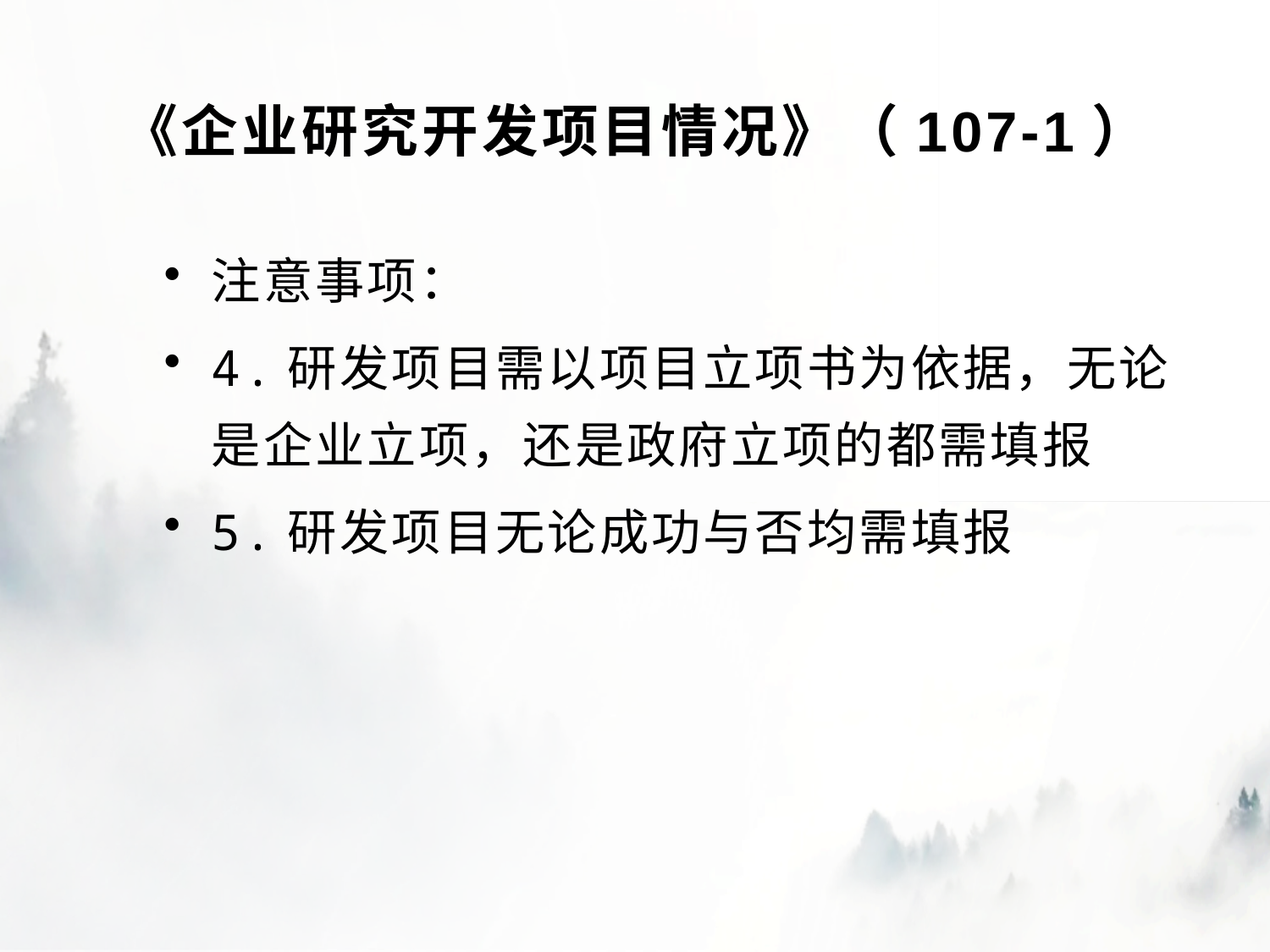

《企业研究开发项目情况》（107-1）
注意事项：
4.研发项目需以项目立项书为依据，无论是企业立项，还是政府立项的都需填报
5.研发项目无论成功与否均需填报